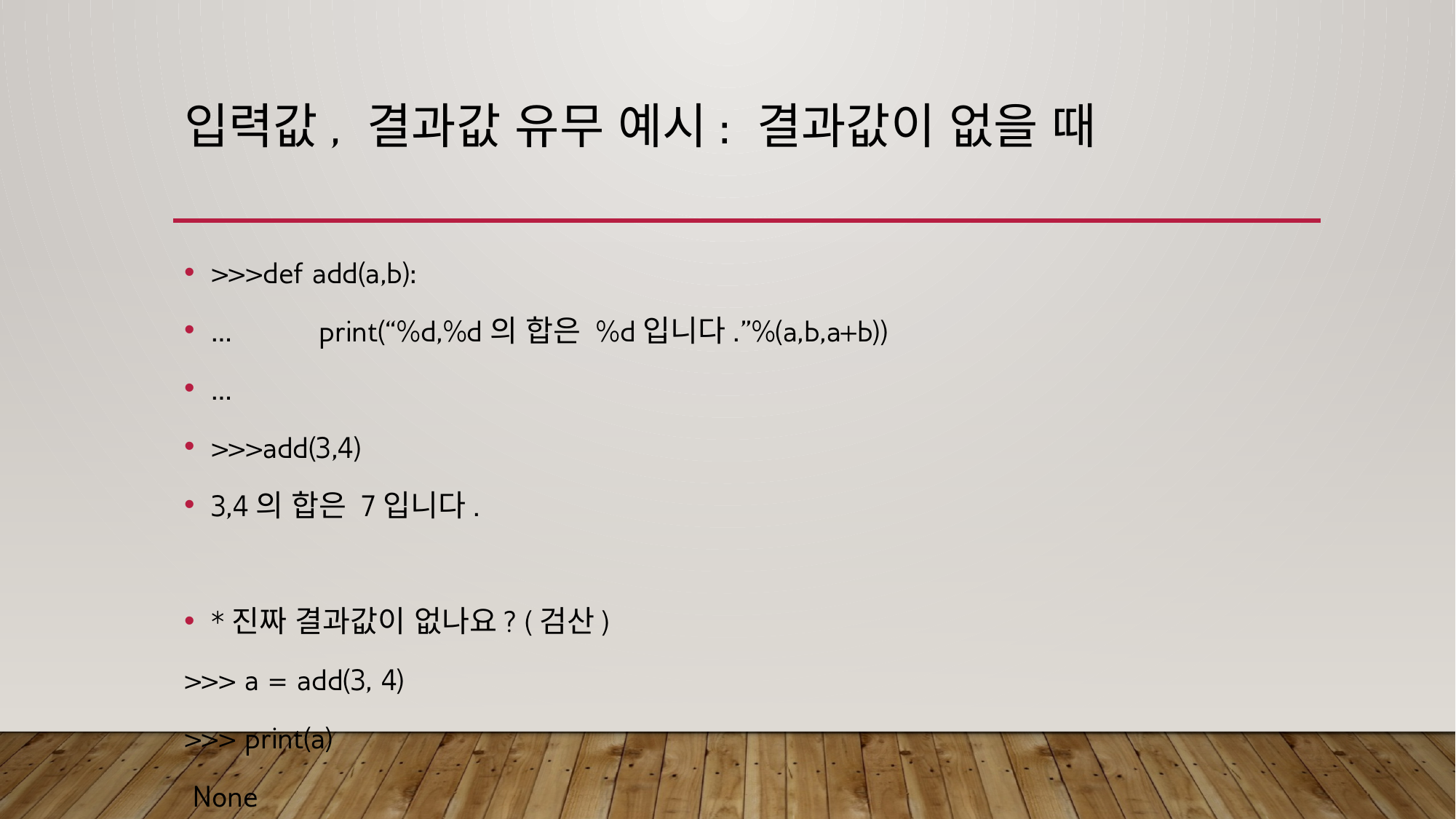

# 입력값, 결과값 유무 예시: 결과값이 없을 때
>>>def add(a,b):
… 	print(“%d,%d의 합은 %d입니다.”%(a,b,a+b))
…
>>>add(3,4)
3,4의 합은 7입니다.

*진짜 결과값이 없나요? (검산)
>>> a = add(3, 4)
>>> print(a)
 None